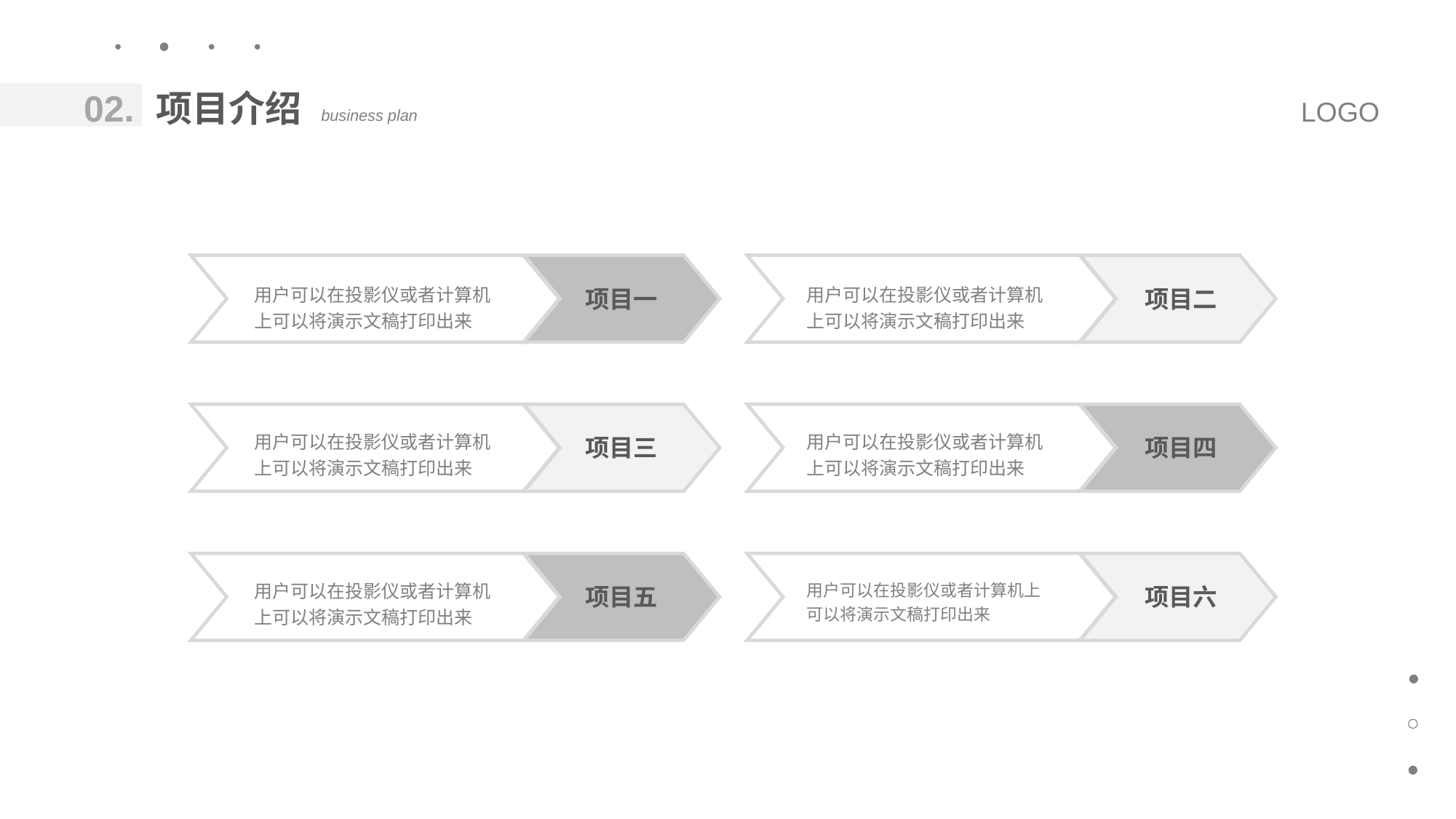

02.
项目介绍

LOGO

business plan

用户可以在投影仪或者计算机上可以将演示文稿打印出来
项目一

用户可以在投影仪或者计算机上可以将演示文稿打印出来
项目二

用户可以在投影仪或者计算机上可以将演示文稿打印出来
项目三

用户可以在投影仪或者计算机上可以将演示文稿打印出来
项目四

用户可以在投影仪或者计算机上可以将演示文稿打印出来
项目六

用户可以在投影仪或者计算机上可以将演示文稿打印出来
项目五